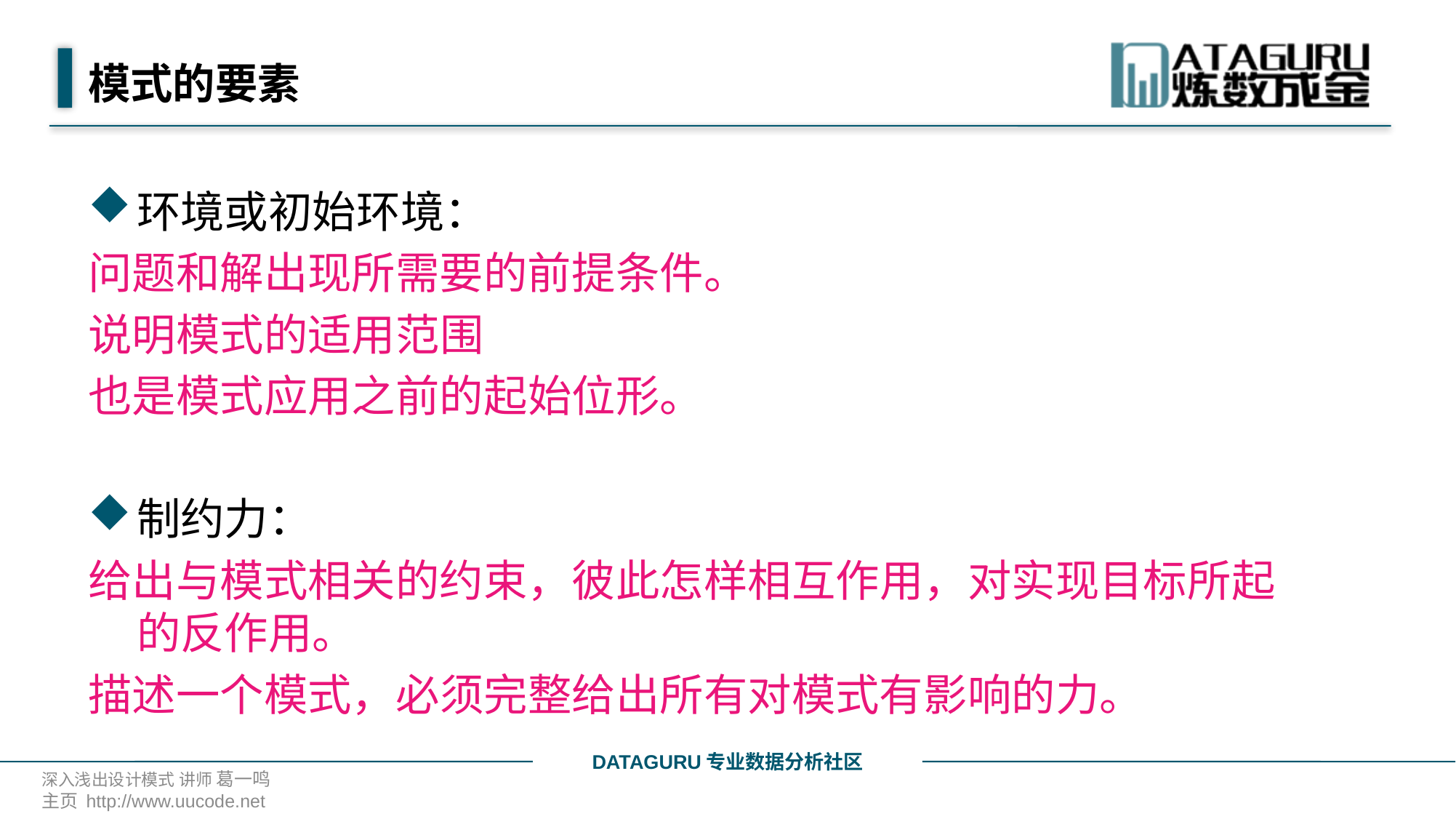

# 模式的要素
环境或初始环境：
问题和解出现所需要的前提条件。
说明模式的适用范围
也是模式应用之前的起始位形。

制约力：
给出与模式相关的约束，彼此怎样相互作用，对实现目标所起的反作用。
描述一个模式，必须完整给出所有对模式有影响的力。